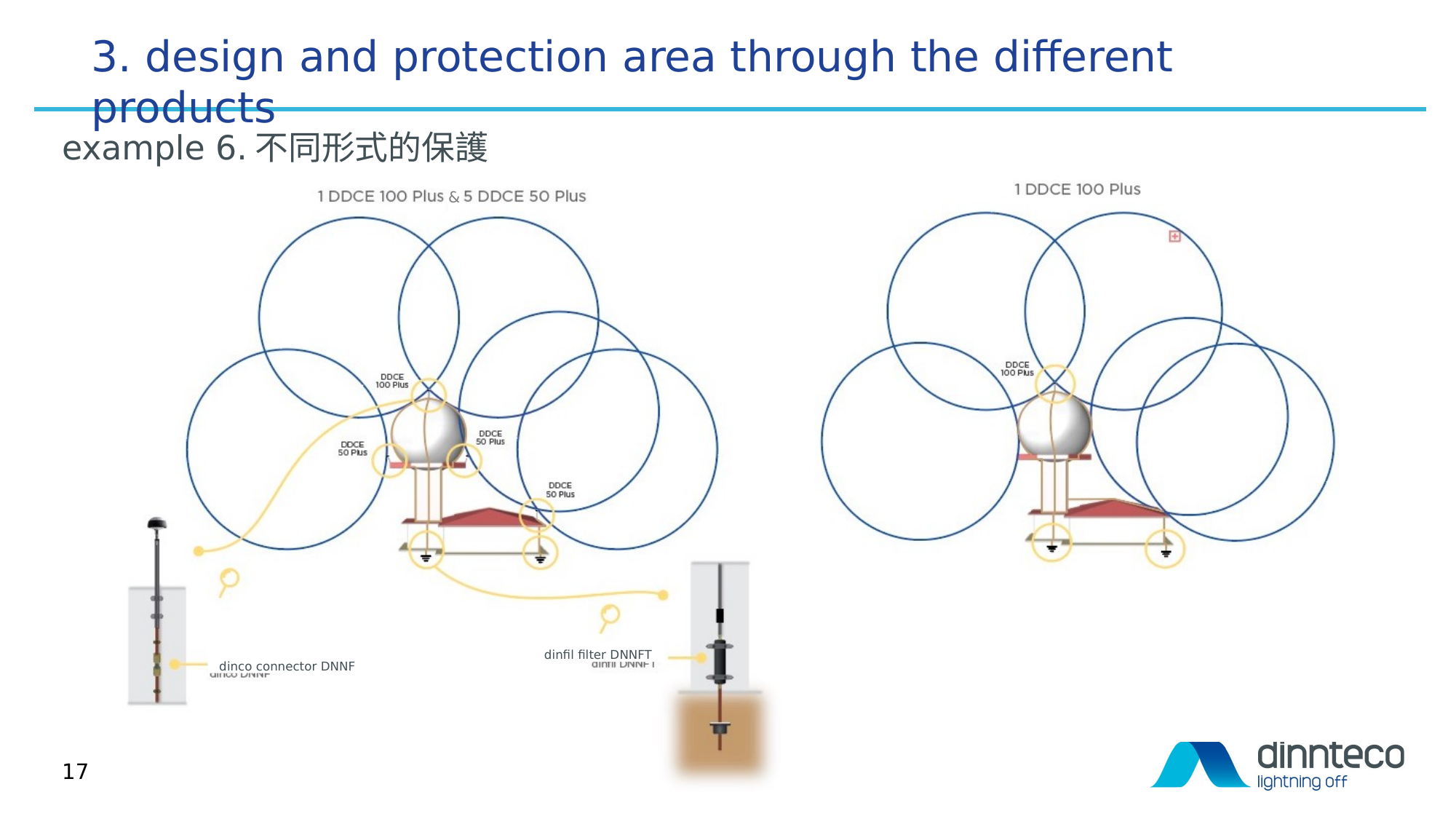

# 3. design and protection area through the different products

example 6.不同形式的保護
&

dinfil filter DNNFT
dinco connector DNNF

17